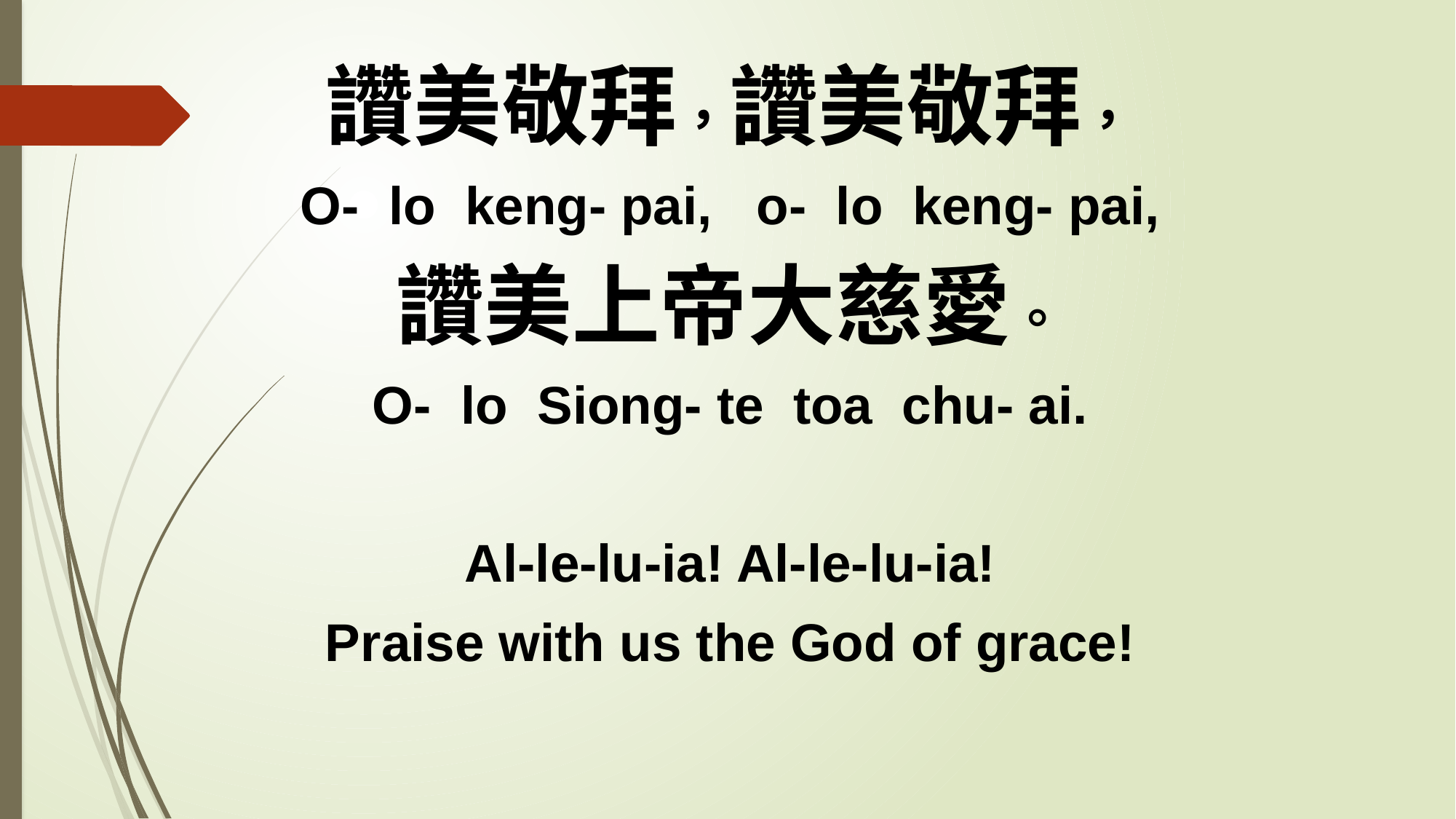

讚美敬拜，讚美敬拜，
O-  lo  keng- pai,   o-  lo  keng- pai,
讚美上帝大慈愛。
O-  lo  Siong- te  toa  chu- ai.

Al-le-lu-ia! Al-le-lu-ia!
Praise with us the God of grace!